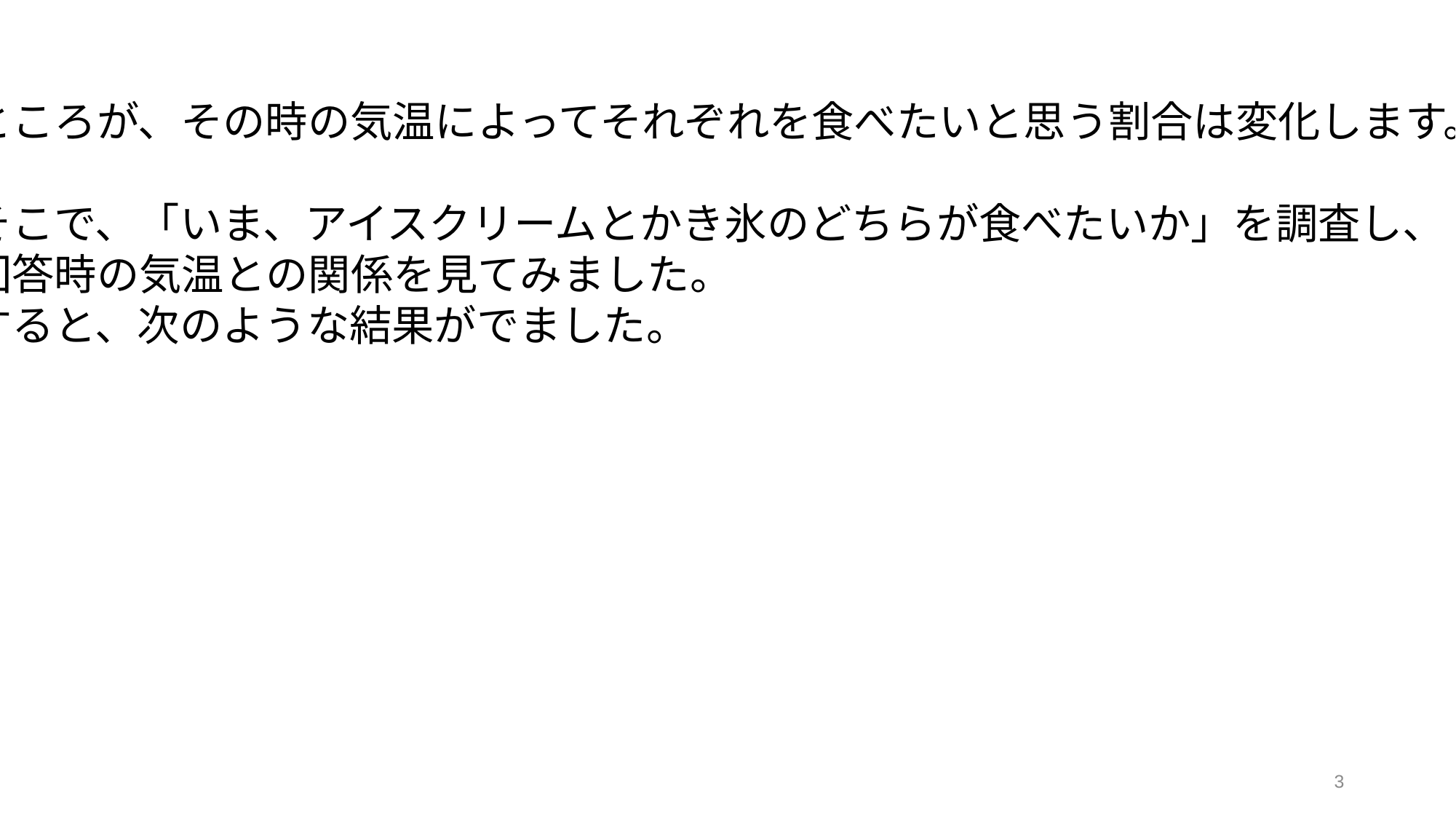

ところが、その時の気温によってそれぞれを食べたいと思う割合は変化します。

そこで、「いま、アイスクリームとかき氷のどちらが食べたいか」を調査し、
回答時の気温との関係を見てみました。
すると、次のような結果がでました。

3